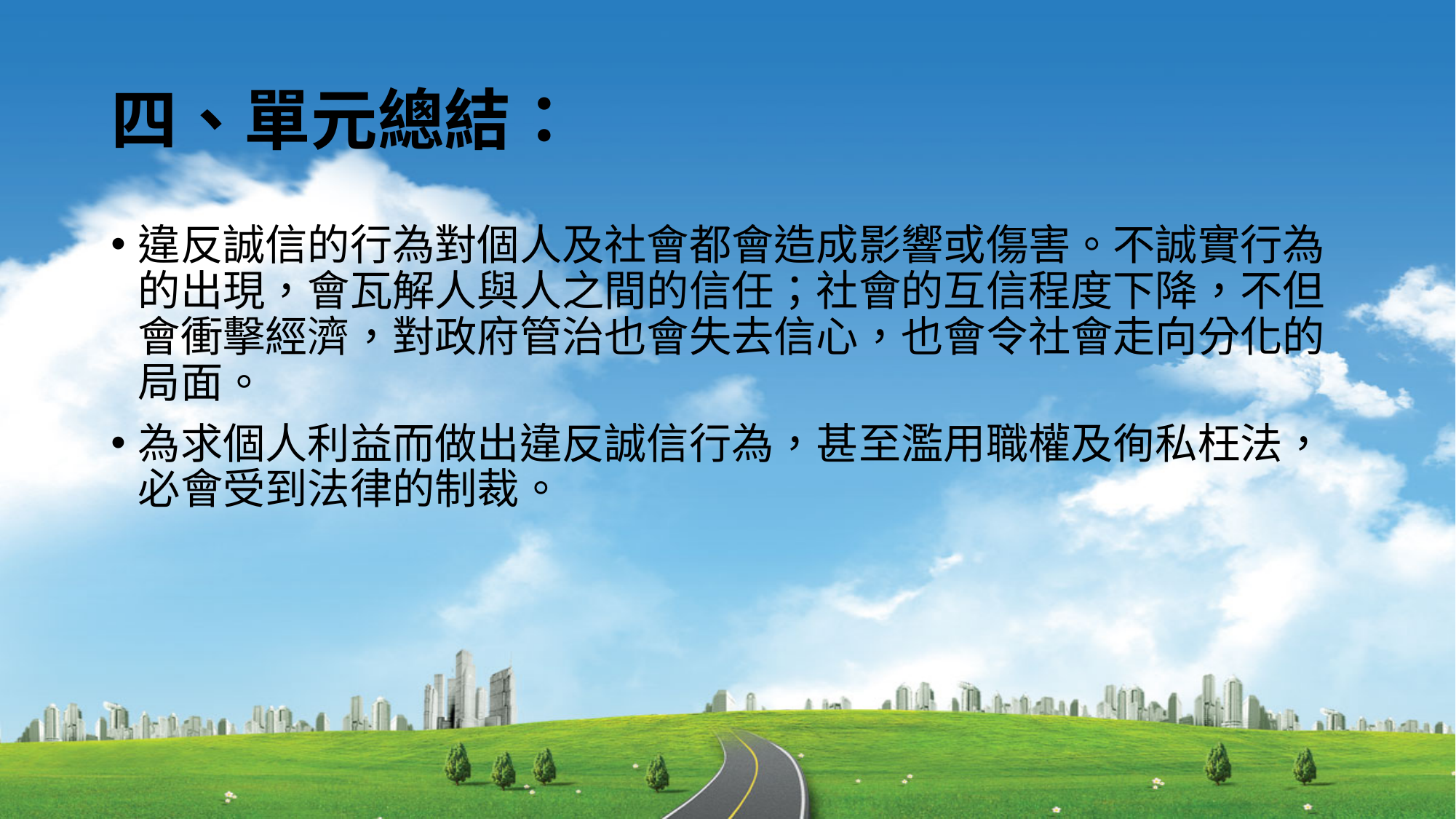

# 四、單元總結：
違反誠信的行為對個人及社會都會造成影響或傷害。不誠實行為的出現，會瓦解人與人之間的信任；社會的互信程度下降，不但會衝擊經濟，對政府管治也會失去信心，也會令社會走向分化的局面。
為求個人利益而做出違反誠信行為，甚至濫用職權及徇私枉法，必會受到法律的制裁。